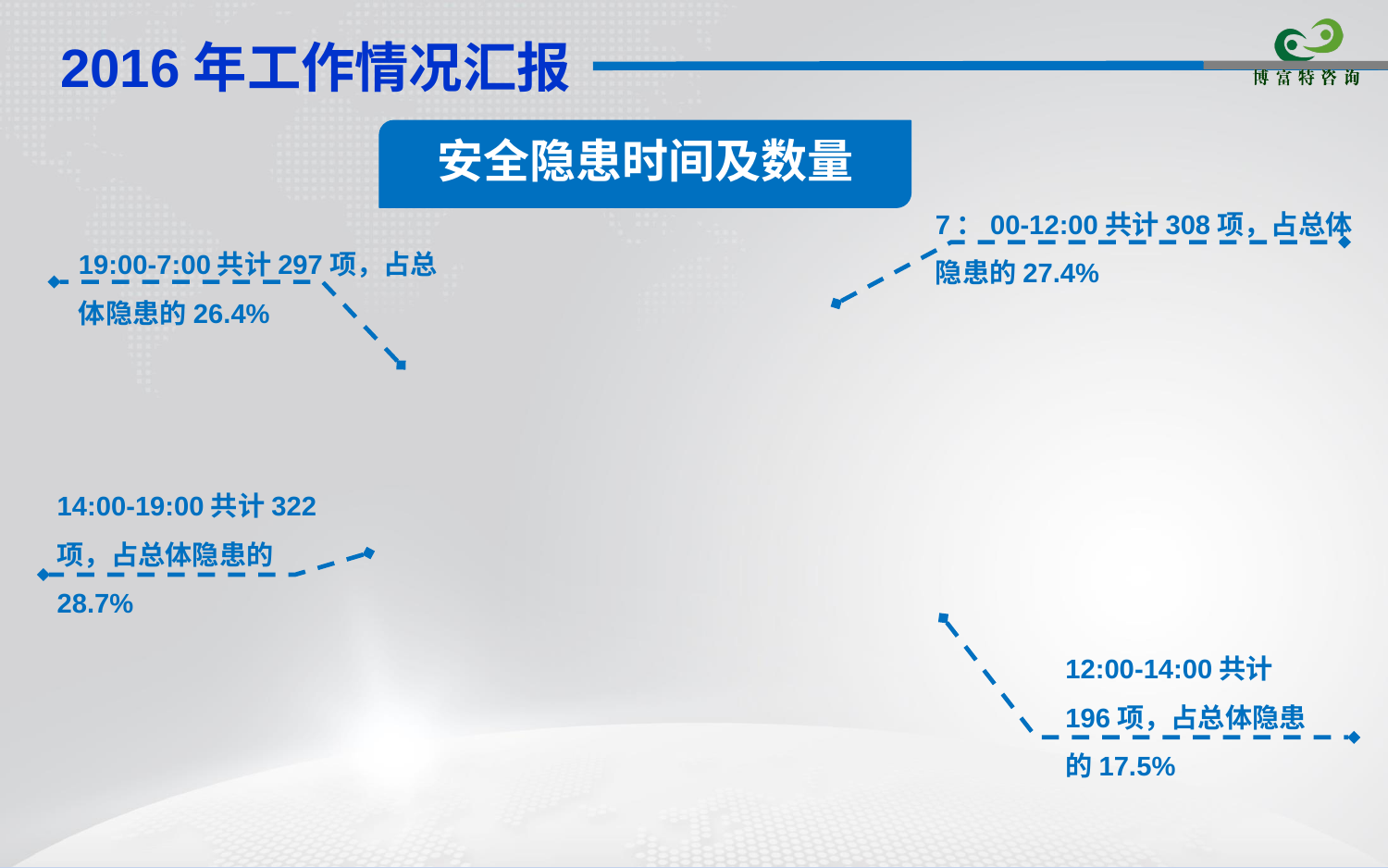

安全隐患时间及数量
7：00-12:00共计308项，占总体隐患的27.4%

19:00-7:00共计297项，占总体隐患的26.4%

14:00-19:00共计322项，占总体隐患的28.7%

12:00-14:00共计196项，占总体隐患的17.5%